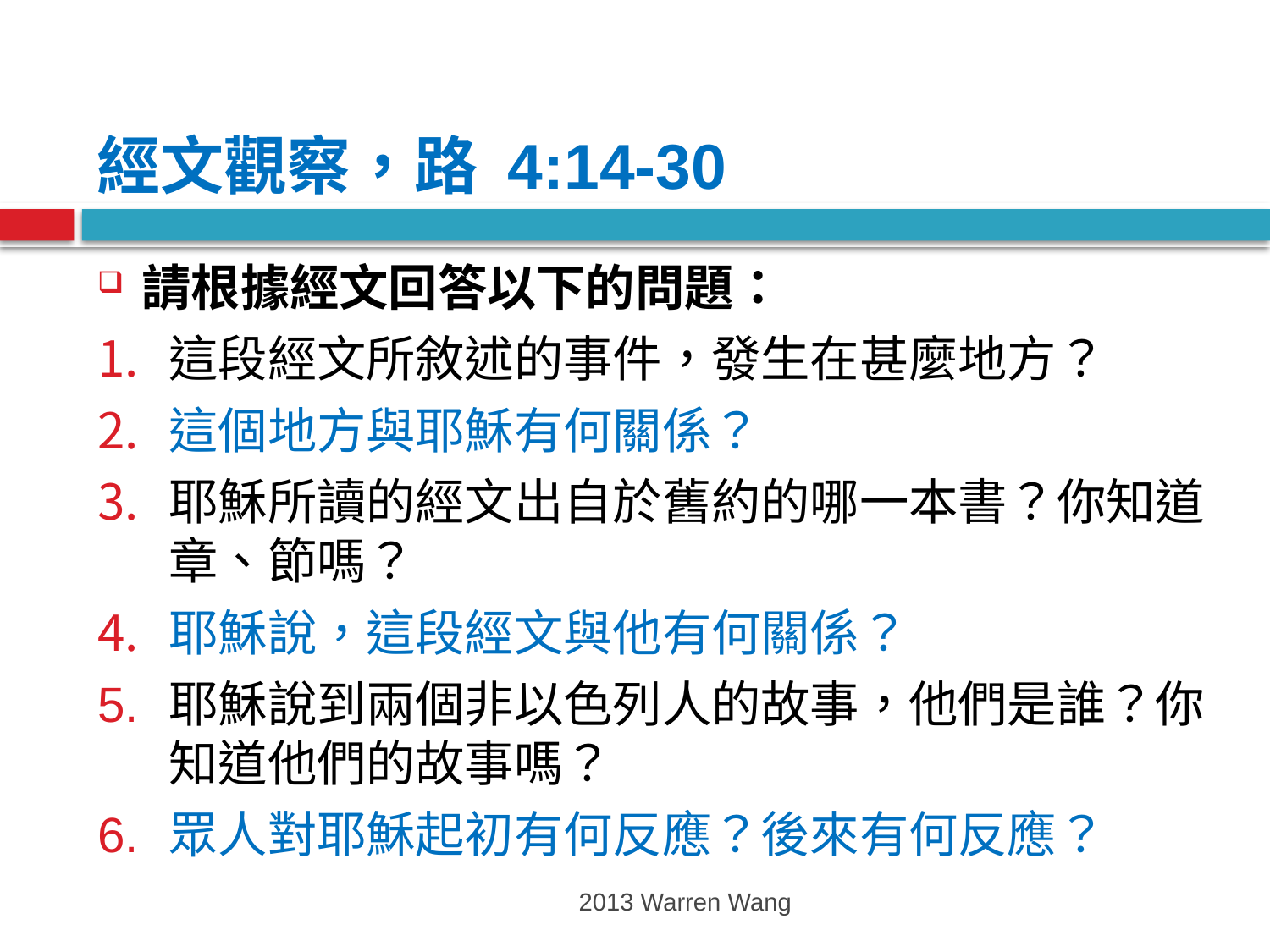

# 經文觀察，路 4:14-30
請根據經文回答以下的問題：
這段經文所敘述的事件，發生在甚麼地方？
這個地方與耶穌有何關係？
耶穌所讀的經文出自於舊約的哪一本書？你知道章、節嗎？
耶穌說，這段經文與他有何關係？
耶穌說到兩個非以色列人的故事，他們是誰？你知道他們的故事嗎？
眾人對耶穌起初有何反應？後來有何反應？
2013 Warren Wang